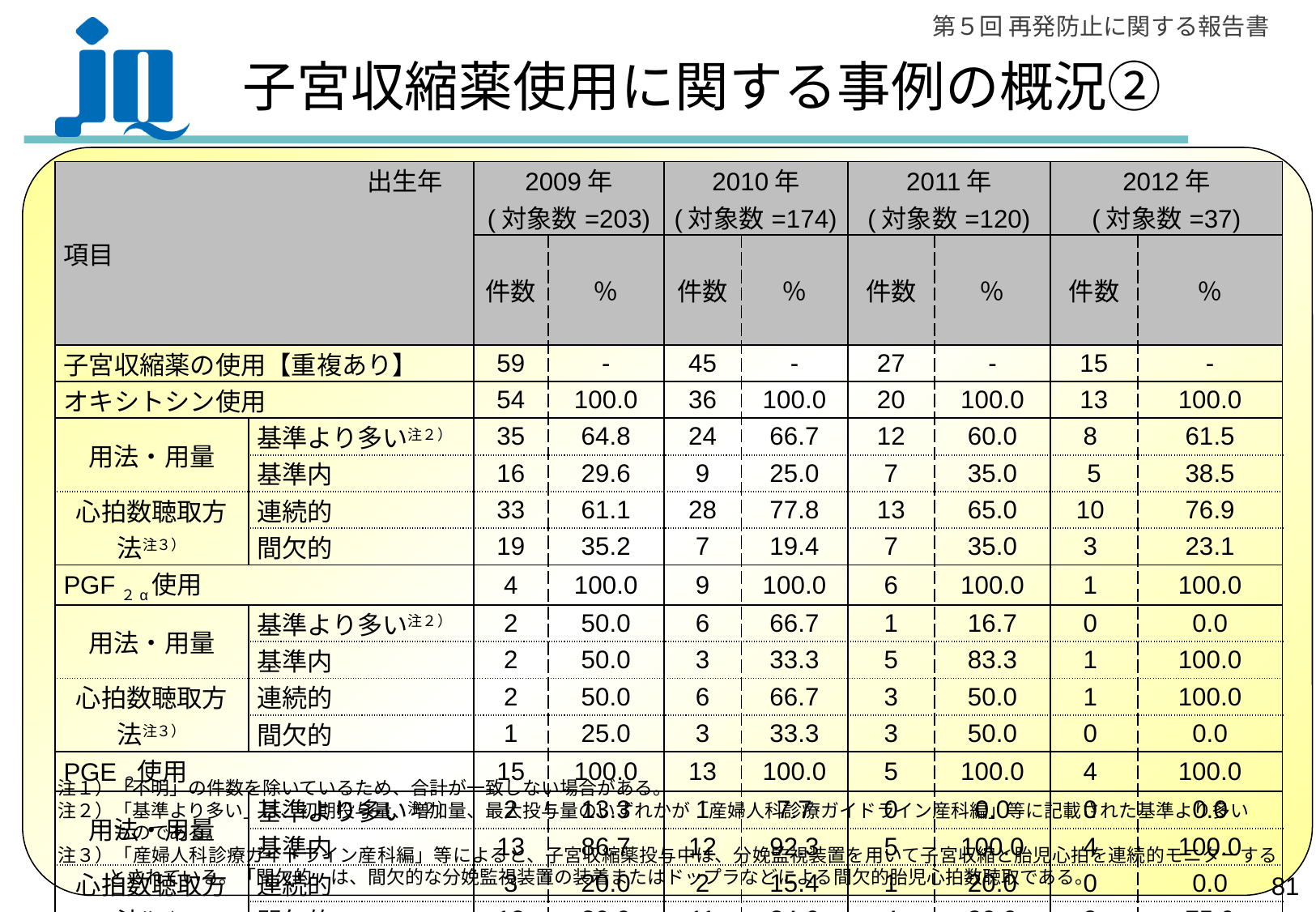

子宮収縮薬使用に関する事例の概況②

| 出生年 項目 |  | 2009年 (対象数=203) |  | 2010年 (対象数=174) |  | 2011年 (対象数=120) |  | 2012年 (対象数=37) |  |
| --- | --- | --- | --- | --- | --- | --- | --- | --- | --- |
|  |  | 件数 | ％ | 件数 | ％ | 件数 | ％ | 件数 | ％ |
| 子宮収縮薬の使用【重複あり】 |  | 59 | - | 45 | - | 27 | - | 15 | - |
| オキシトシン使用 |  | 54 | 100.0 | 36 | 100.0 | 20 | 100.0 | 13 | 100.0 |
| 用法・用量 | 基準より多い注２） | 35 | 64.8 | 24 | 66.7 | 12 | 60.0 | 8 | 61.5 |
|  | 基準内 | 16 | 29.6 | 9 | 25.0 | 7 | 35.0 | 5 | 38.5 |
| 心拍数聴取方法注３） | 連続的 | 33 | 61.1 | 28 | 77.8 | 13 | 65.0 | 10 | 76.9 |
|  | 間欠的 | 19 | 35.2 | 7 | 19.4 | 7 | 35.0 | 3 | 23.1 |
| PGF２α使用 |  | 4 | 100.0 | 9 | 100.0 | 6 | 100.0 | 1 | 100.0 |
| 用法・用量 | 基準より多い注２） | 2 | 50.0 | 6 | 66.7 | 1 | 16.7 | 0 | 0.0 |
|  | 基準内 | 2 | 50.0 | 3 | 33.3 | 5 | 83.3 | 1 | 100.0 |
| 心拍数聴取方法注３） | 連続的 | 2 | 50.0 | 6 | 66.7 | 3 | 50.0 | 1 | 100.0 |
|  | 間欠的 | 1 | 25.0 | 3 | 33.3 | 3 | 50.0 | 0 | 0.0 |
| PGE２使用 |  | 15 | 100.0 | 13 | 100.0 | 5 | 100.0 | 4 | 100.0 |
| 用法・用量 | 基準より多い注２） | 2 | 13.3 | 1 | 7.7 | 0 | 0.0 | 0 | 0.0 |
|  | 基準内 | 13 | 86.7 | 12 | 92.3 | 5 | 100.0 | 4 | 100.0 |
| 心拍数聴取方法注３） | 連続的 | 3 | 20.0 | 2 | 15.4 | 1 | 20.0 | 0 | 0.0 |
|  | 間欠的 | 12 | 80.0 | 11 | 84.6 | 4 | 80.0 | 3 | 75.0 |
注１）「不明」の件数を除いているため、合計が一致しない場合がある。
注２）「基準より多い」は、初期投与量、増加量、最大投与量のいずれかが「産婦人科診療ガイドライン産科編」等に記載された基準より多い
　　　ものである。
注３）「産婦人科診療ガイドライン産科編」等によると、子宮収縮薬投与中は、分娩監視装置を用いて子宮収縮と胎児心拍を連続的モニターするとされている。「間欠的」は、間欠的な分娩監視装置の装着またはドップラなどによる間欠的胎児心拍数聴取である。
81